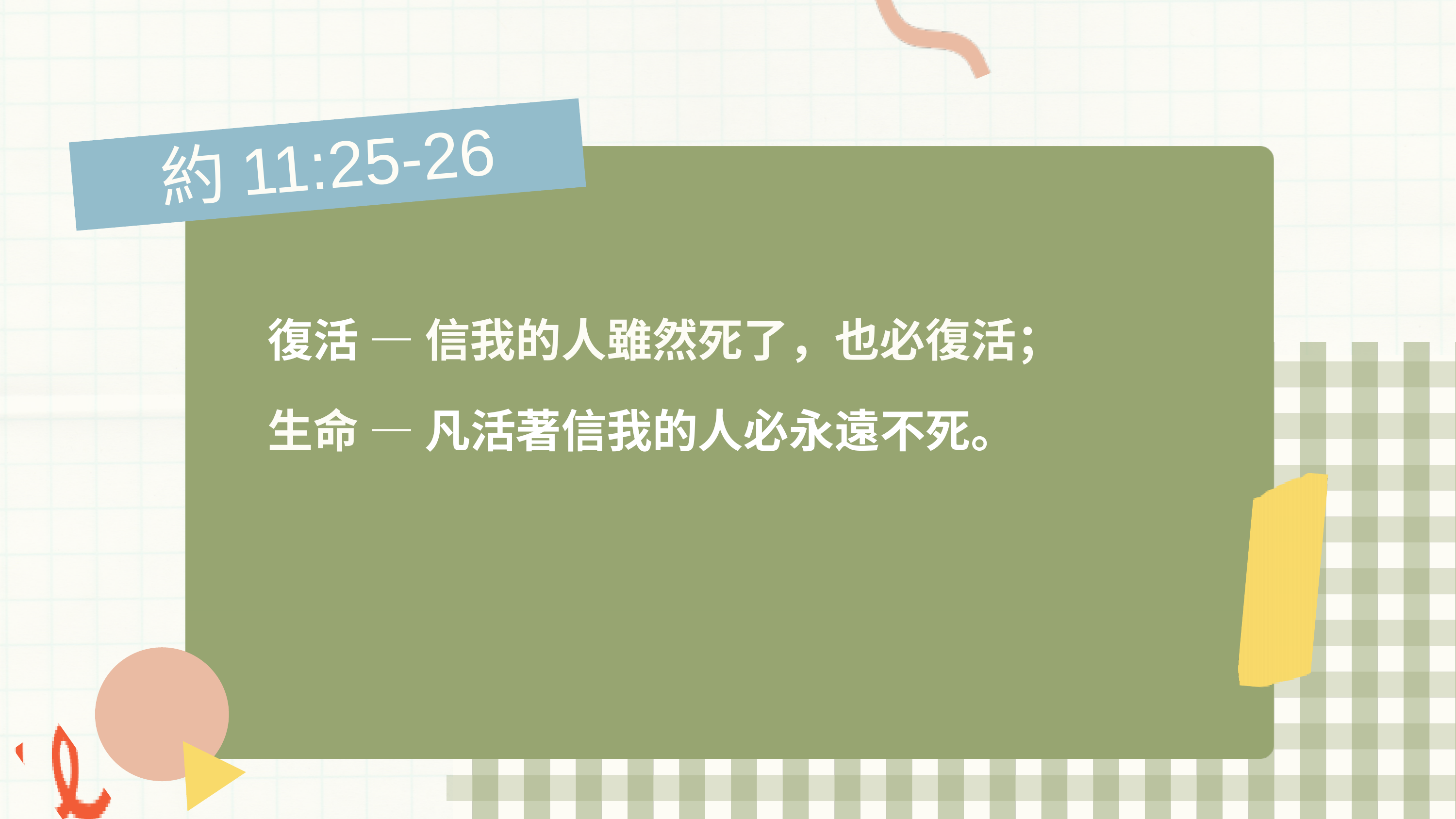

約11:25-26

復活 — 信我的人雖然死了，也必復活；
生命 — 凡活著信我的人必永遠不死。